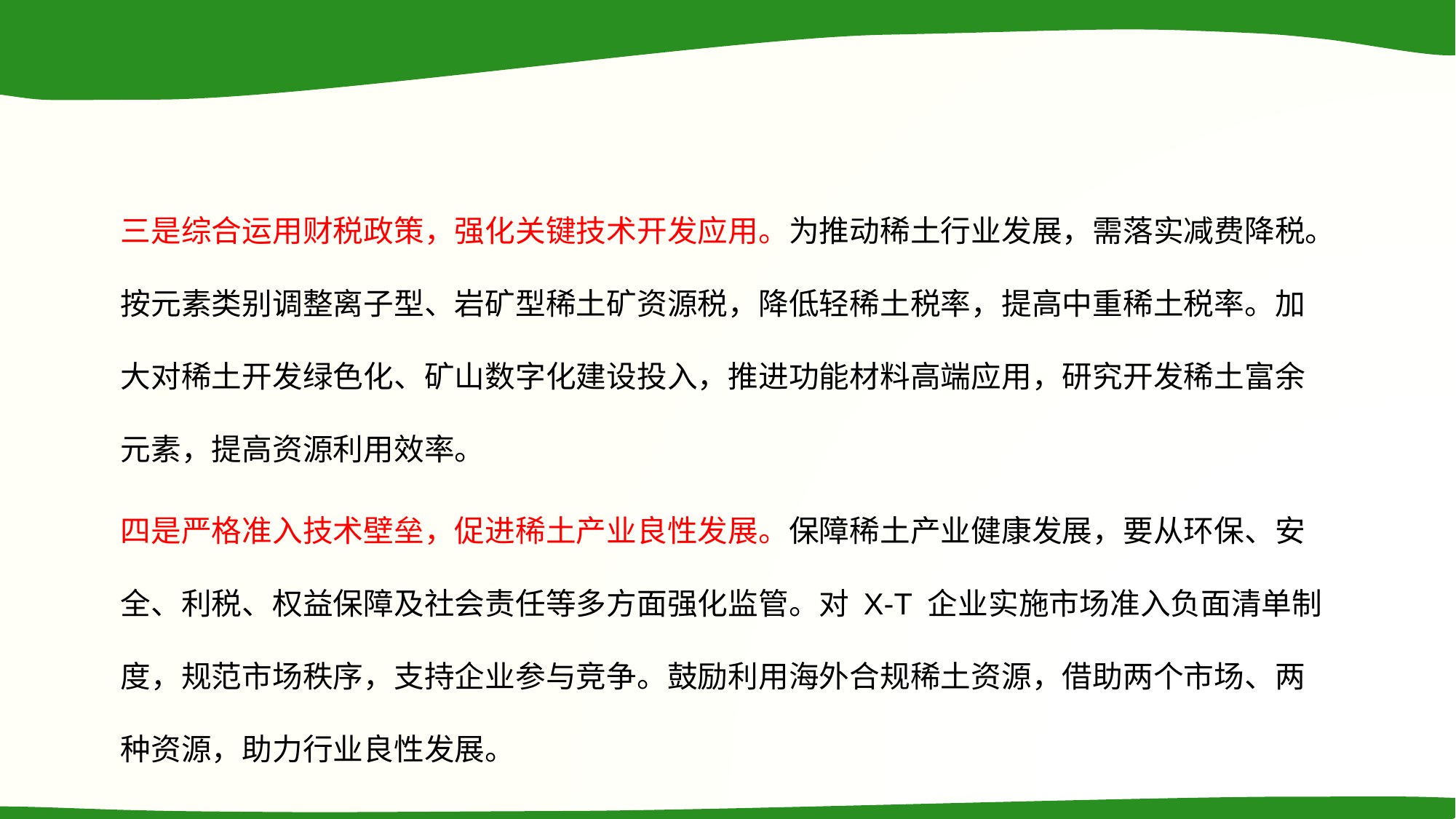

三是综合运用财税政策，强化关键技术开发应用。为推动稀土行业发展，需落实减费降税。按元素类别调整离子型、岩矿型稀土矿资源税，降低轻稀土税率，提高中重稀土税率。加大对稀土开发绿色化、矿山数字化建设投入，推进功能材料高端应用，研究开发稀土富余元素，提高资源利用效率。​
四是严格准入技术壁垒，促进稀土产业良性发展。保障稀土产业健康发展，要从环保、安全、利税、权益保障及社会责任等多方面强化监管。对 X-T 企业实施市场准入负面清单制度，规范市场秩序，支持企业参与竞争。鼓励利用海外合规稀土资源，借助两个市场、两种资源，助力行业良性发展。